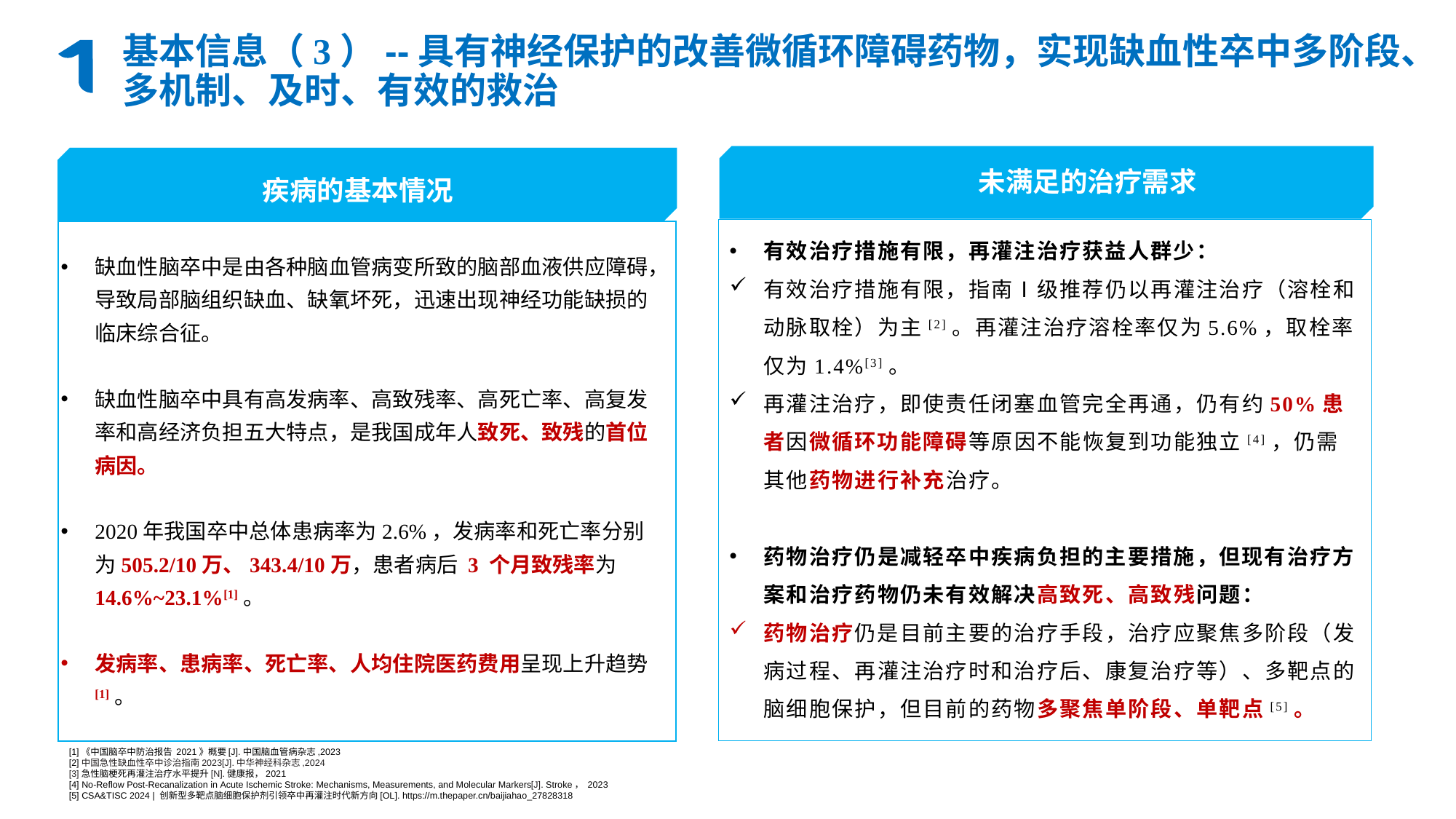

基本信息（3）--具有神经保护的改善微循环障碍药物，实现缺血性卒中多阶段、多机制、及时、有效的救治

未满足的治疗需求
有效治疗措施有限，再灌注治疗获益人群少：
有效治疗措施有限，指南Ⅰ级推荐仍以再灌注治疗（溶栓和动脉取栓）为主[2]。再灌注治疗溶栓率仅为5.6%，取栓率仅为1.4%[3]。
再灌注治疗，即使责任闭塞血管完全再通，仍有约50%患者因微循环功能障碍等原因不能恢复到功能独立[4]，仍需其他药物进行补充治疗。

药物治疗仍是减轻卒中疾病负担的主要措施，但现有治疗方案和治疗药物仍未有效解决高致死、高致残问题：
药物治疗仍是目前主要的治疗手段，治疗应聚焦多阶段（发病过程、再灌注治疗时和治疗后、康复治疗等）、多靶点的脑细胞保护，但目前的药物多聚焦单阶段、单靶点[5]。

疾病的基本情况
缺血性脑卒中是由各种脑血管病变所致的脑部血液供应障碍，导致局部脑组织缺血、缺氧坏死，迅速出现神经功能缺损的临床综合征。

缺血性脑卒中具有高发病率、高致残率、高死亡率、高复发率和高经济负担五大特点，是我国成年人致死、致残的首位病因。

2020年我国卒中总体患病率为2.6%，发病率和死亡率分别为505.2/10万、343.4/10万，患者病后 3 个月致残率为14.6%~23.1%[1]。

发病率、患病率、死亡率、人均住院医药费用呈现上升趋势[1]。

[1]《中国脑卒中防治报告 2021》概要[J].中国脑血管病杂志,2023
[2]中国急性缺血性卒中诊治指南2023[J].中华神经科杂志,2024
[3]急性脑梗死再灌注治疗水平提升[N].健康报，2021
[4] No-Reflow Post-Recanalization in Acute Ischemic Stroke: Mechanisms, Measurements, and Molecular Markers[J]. Stroke， 2023
[5] CSA&TISC 2024 | 创新型多靶点脑细胞保护剂引领卒中再灌注时代新方向[OL]. https://m.thepaper.cn/baijiahao_27828318